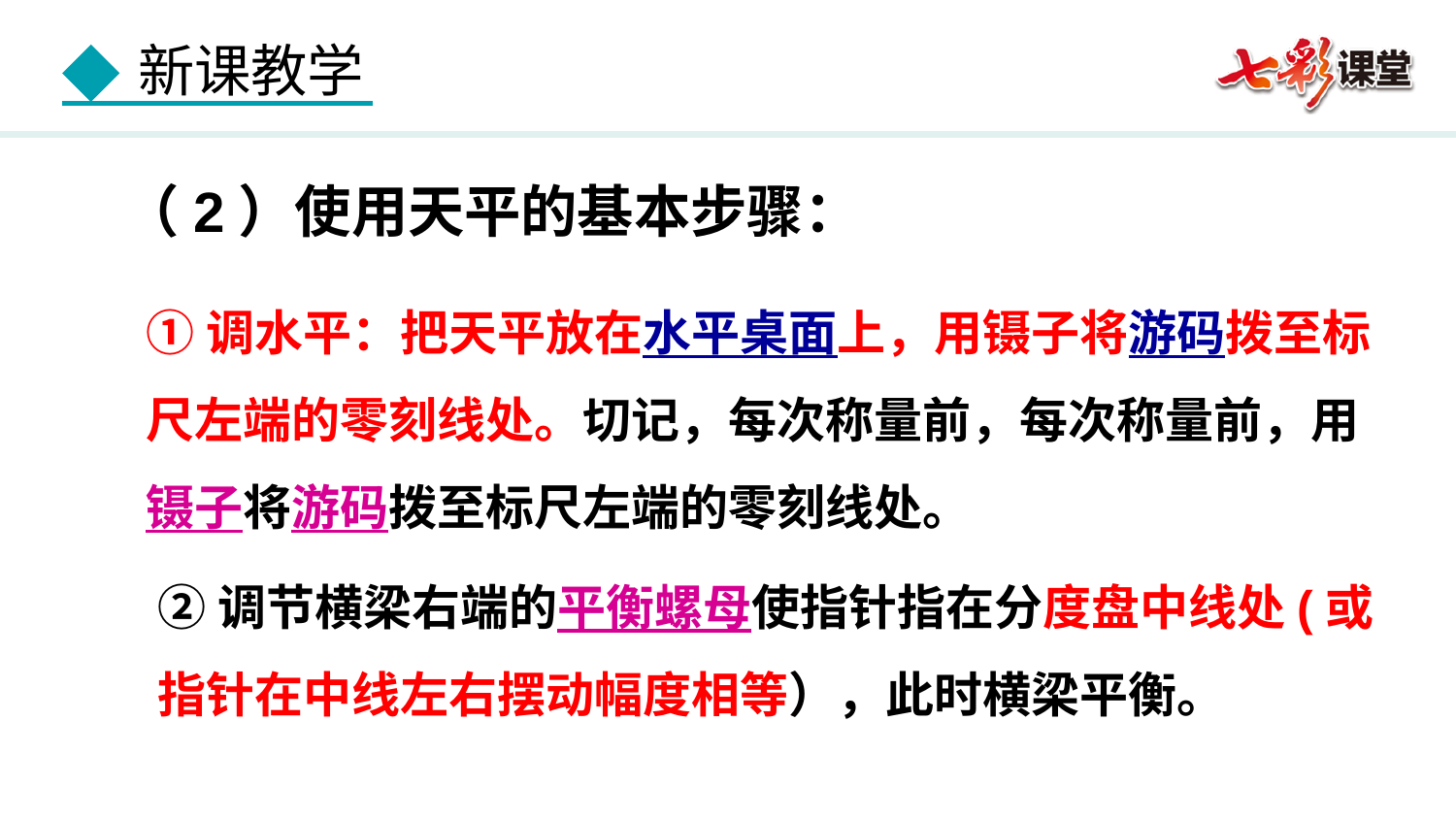

（2）使用天平的基本步骤：
①调水平：把天平放在水平桌面上，用镊子将游码拨至标尺左端的零刻线处。切记，每次称量前，每次称量前，用镊子将游码拨至标尺左端的零刻线处。
②调节横梁右端的平衡螺母使指针指在分度盘中线处(或指针在中线左右摆动幅度相等），此时横梁平衡。